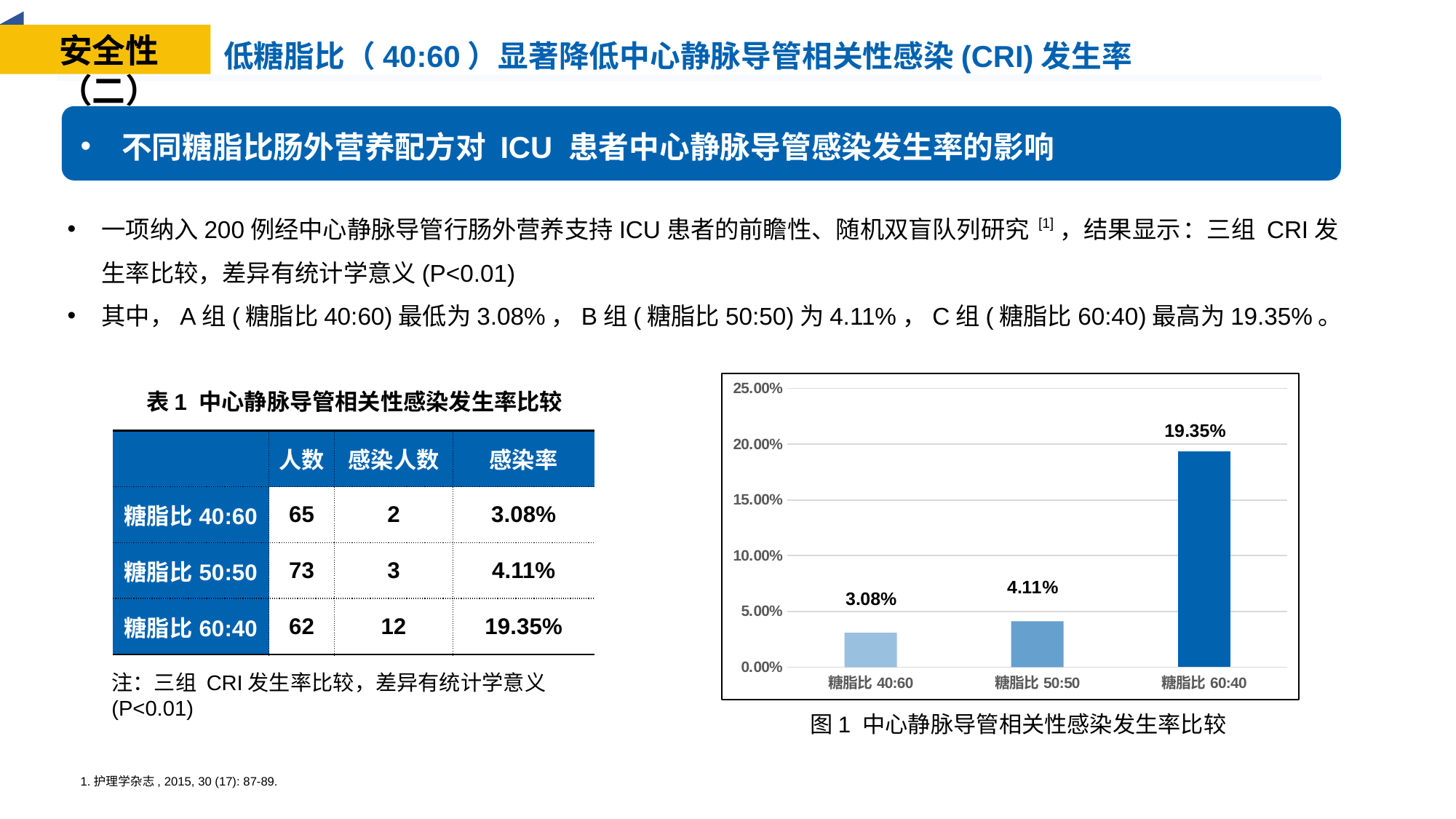

低糖脂比（40:60）显著降低中心静脉导管相关性感染(CRI)发生率
安全性（二）

不同糖脂比肠外营养配方对 ICU 患者中心静脉导管感染发生率的影响
一项纳入200例经中心静脉导管行肠外营养支持ICU患者的前瞻性、随机双盲队列研究 [1]，结果显示 ：三组 CRI发生率比较，差异有统计学意义(P<0.01)
其中，A组(糖脂比40:60)最低为3.08%，B组(糖脂比50:50)为4.11%，C组(糖脂比60:40)最高为19.35%。

### Chart

| Category | 中心静脉导管相关性感染发生率 |
|---|---|
| 糖脂比40:60 | 0.0308 |
| 糖脂比50:50 | 0.0411 |
| 糖脂比60:40 | 0.1935 |
表1 中心静脉导管相关性感染发生率比较
|  | 人数 | 感染人数 | 感染率 |
| --- | --- | --- | --- |
| 糖脂比40:60 | 65 | 2 | 3.08% |
| 糖脂比50:50 | 73 | 3 | 4.11% |
| 糖脂比60:40 | 62 | 12 | 19.35% |
注：三组 CRI发生率比较，差异有统计学意义(P<0.01)
图1 中心静脉导管相关性感染发生率比较
1.护理学杂志, 2015, 30 (17): 87-89.